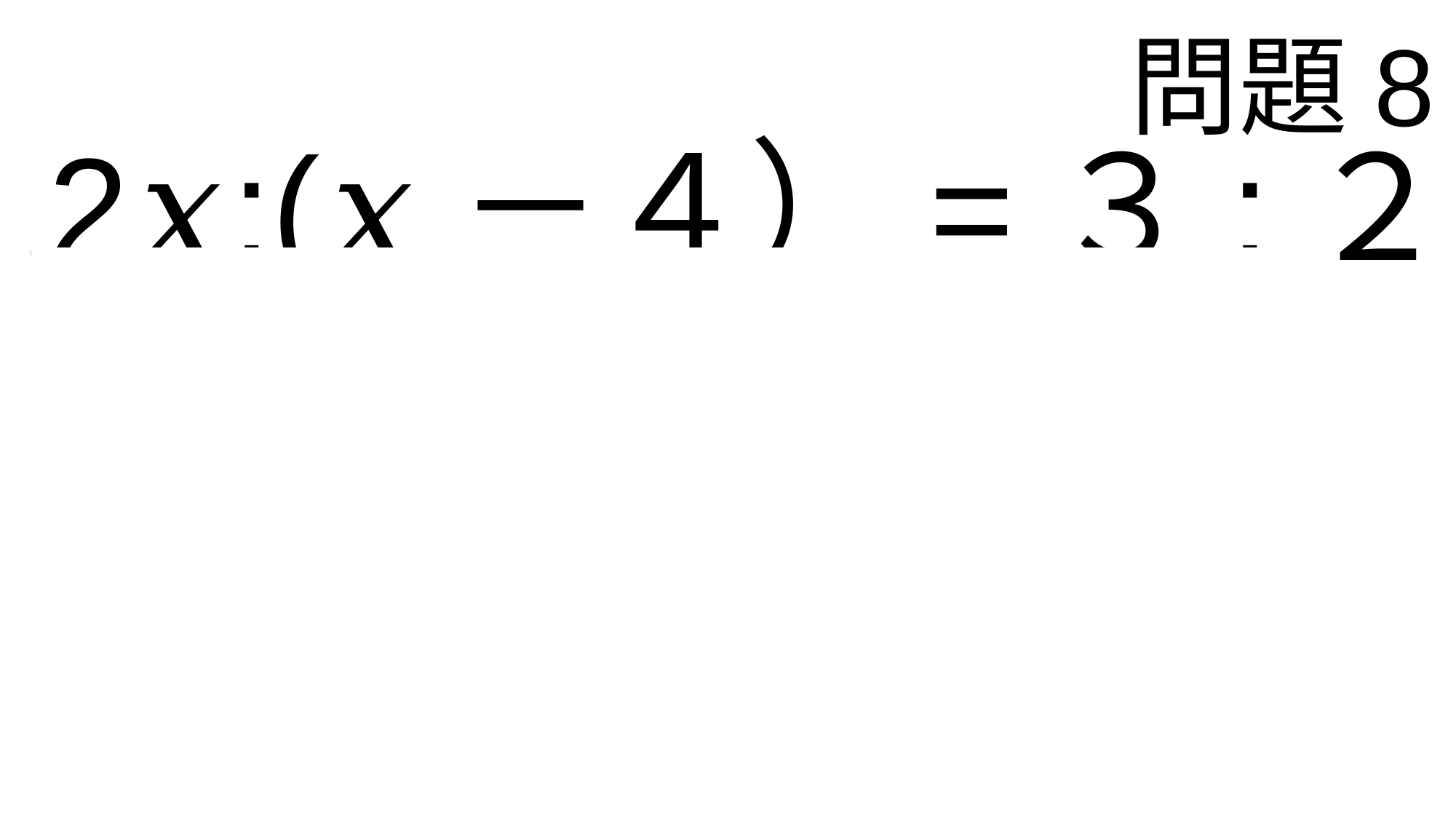

2𝑥:(𝑥－４）=３:２

問題8

３𝑥ー１２  = ４𝑥
        ー 𝑥 =  １２
                   𝑥 =ー１２